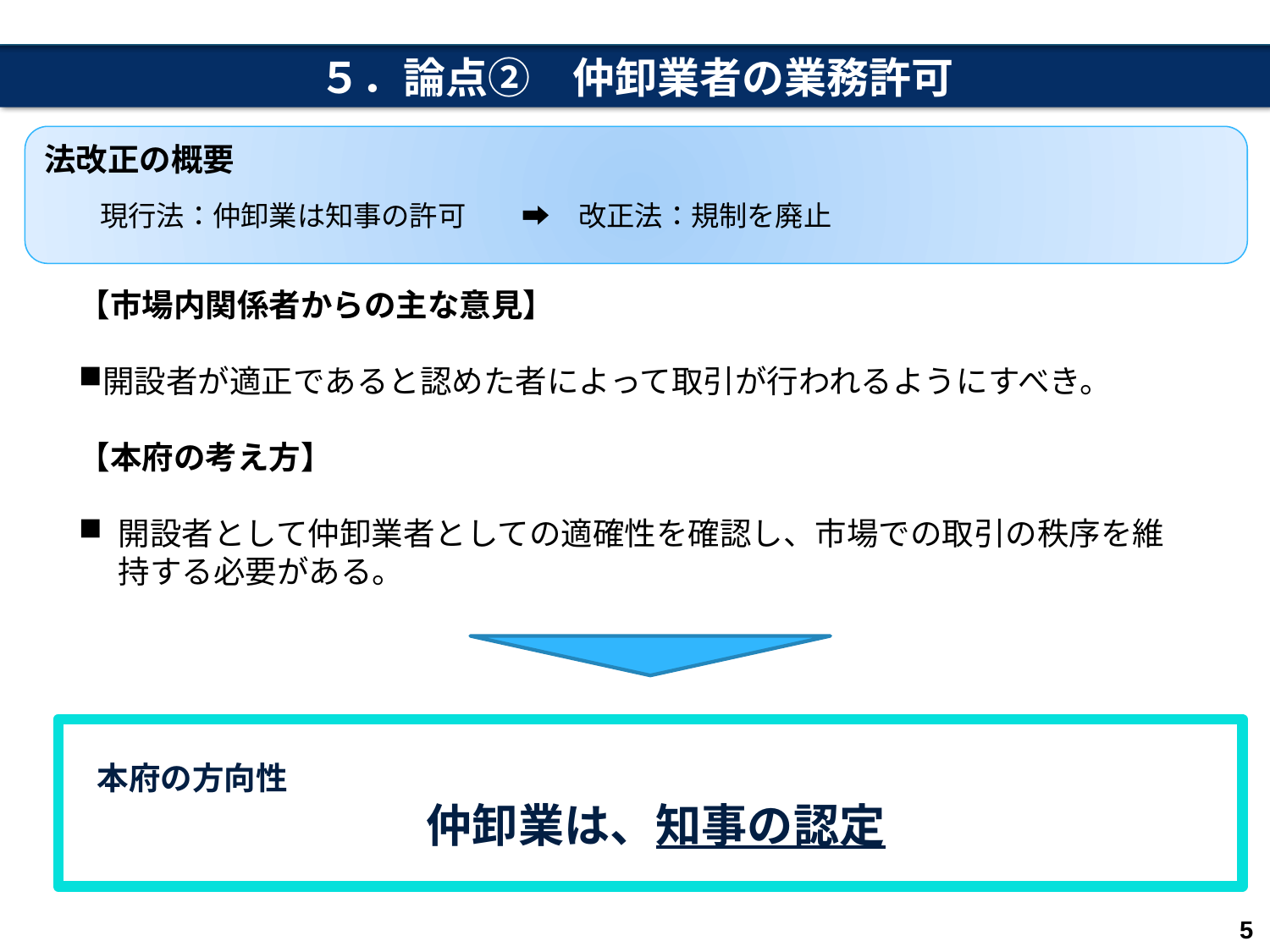

５．論点②　仲卸業者の業務許可
法改正の概要

　　現行法：仲卸業は知事の許可　　➡　改正法：規制を廃止
【市場内関係者からの主な意見】

開設者が適正であると認めた者によって取引が行われるようにすべき。

【本府の考え方】

開設者として仲卸業者としての適確性を確認し、市場での取引の秩序を維持する必要がある。

本府の方向性
仲卸業は、知事の認定
5